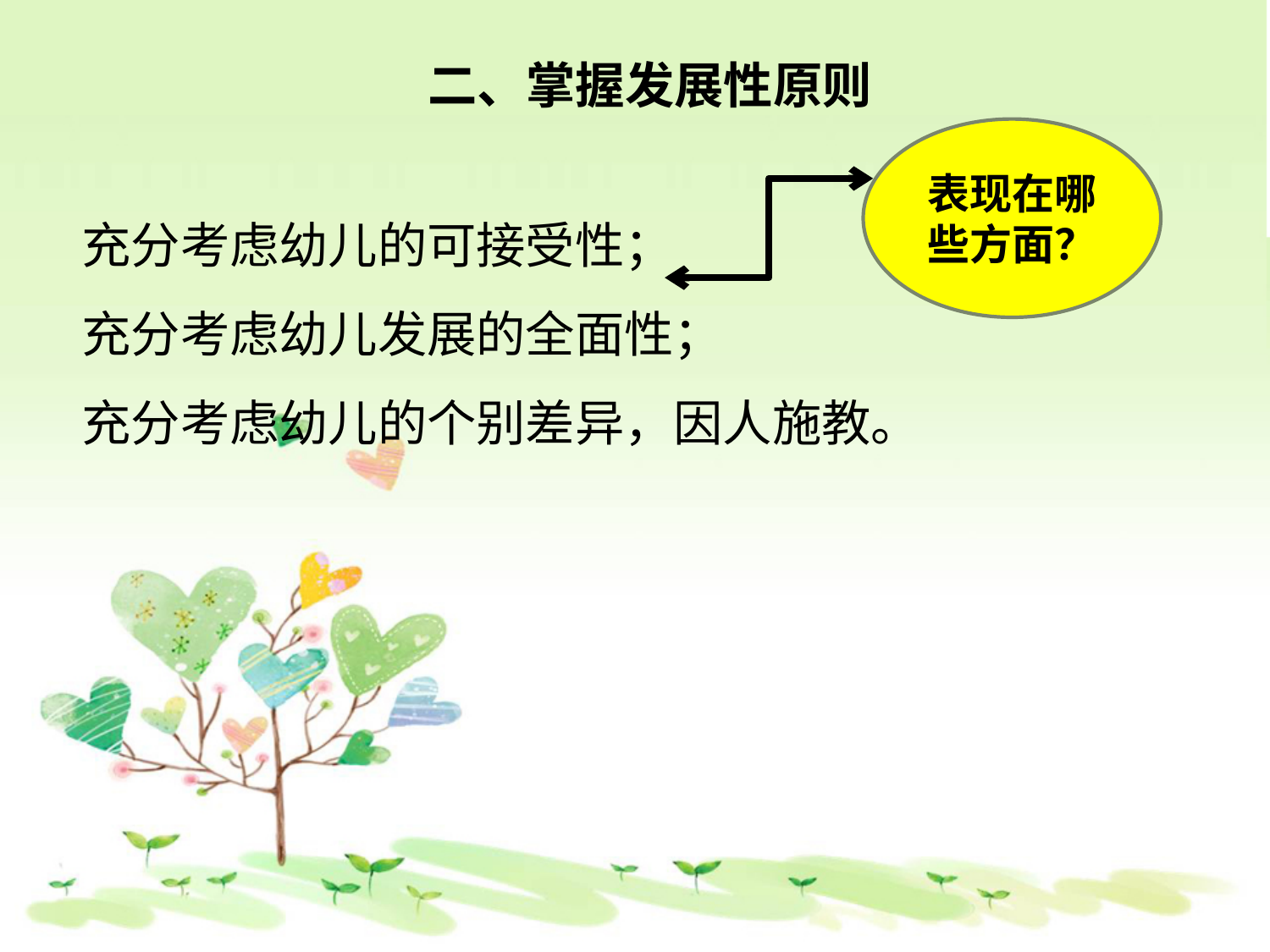

二、掌握发展性原则
表现在哪些方面？
充分考虑幼儿的可接受性；
充分考虑幼儿发展的全面性；
充分考虑幼儿的个别差异，因人施教。